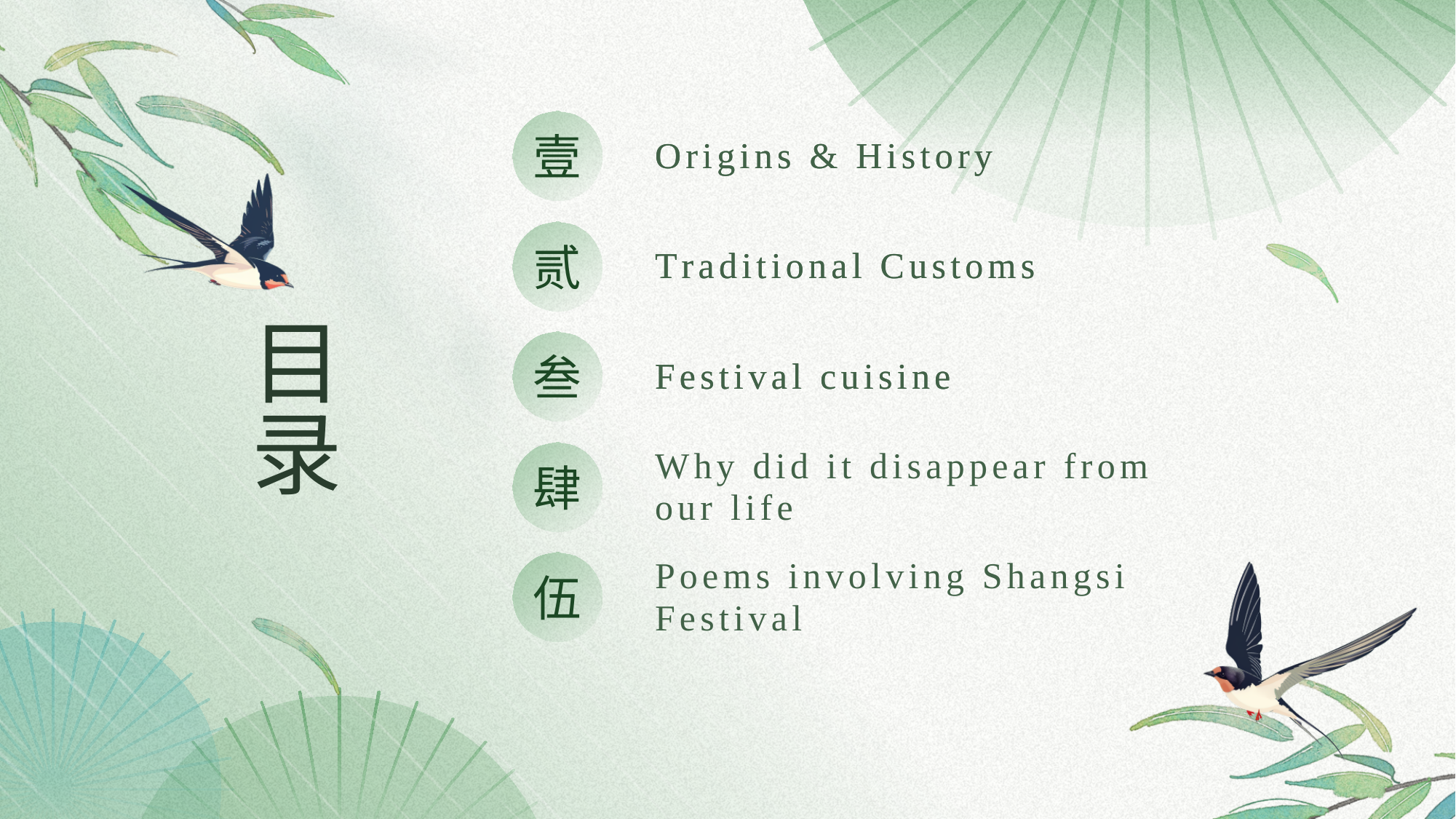

壹
Origins & History
Origins & History
# 目录
Traditional Customs
Traditional Customs
贰
叁
Festival cuisine
Festival cuisine
肆
Why did it disappear from our life
伍
Poems involving Shangsi Festival